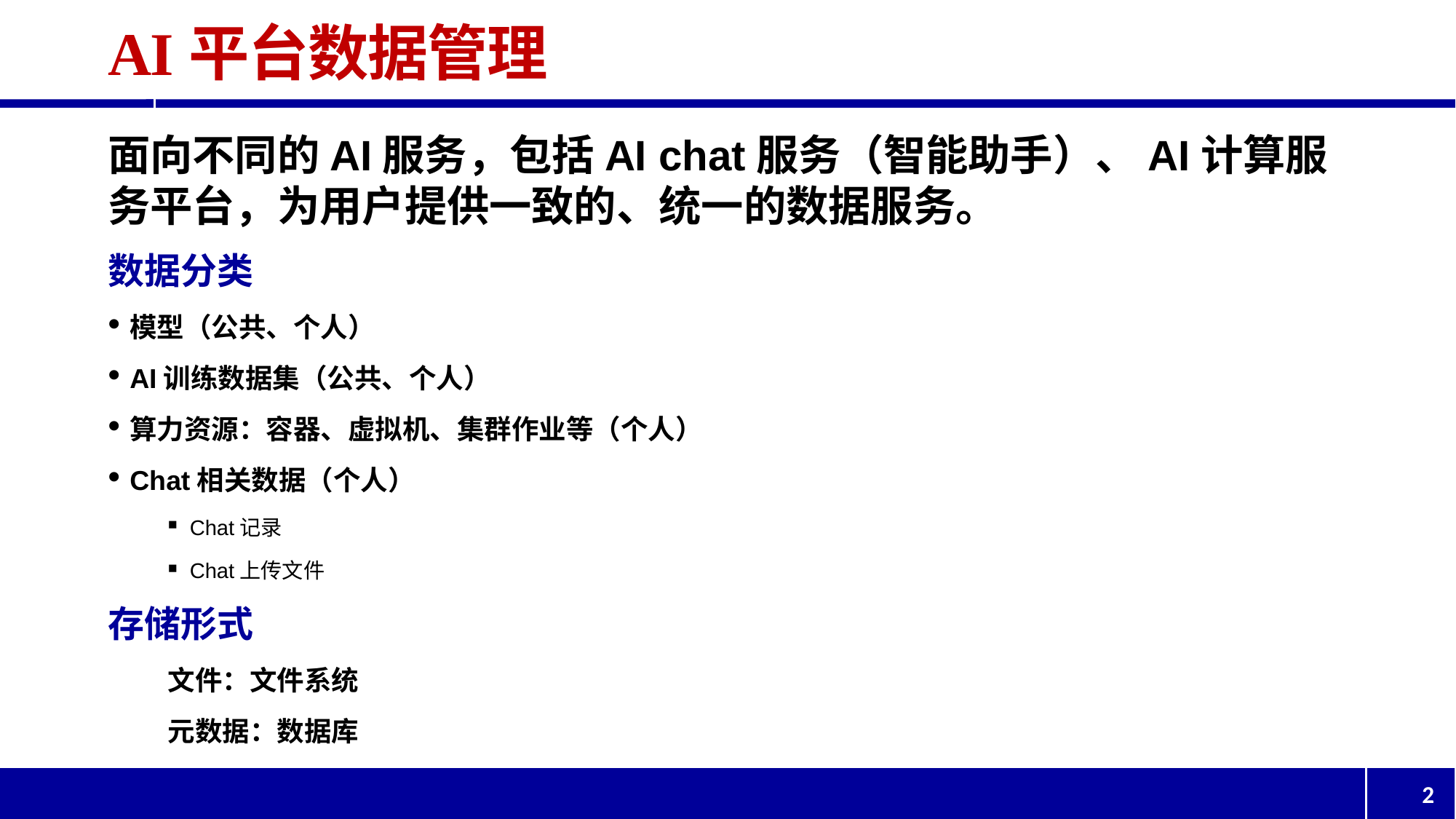

# AI平台数据管理
面向不同的AI服务，包括AI chat服务（智能助手）、AI计算服务平台，为用户提供一致的、统一的数据服务。
数据分类
模型（公共、个人）
AI训练数据集（公共、个人）
算力资源：容器、虚拟机、集群作业等（个人）
Chat相关数据（个人）
Chat记录
Chat上传文件
存储形式
文件：文件系统
元数据：数据库